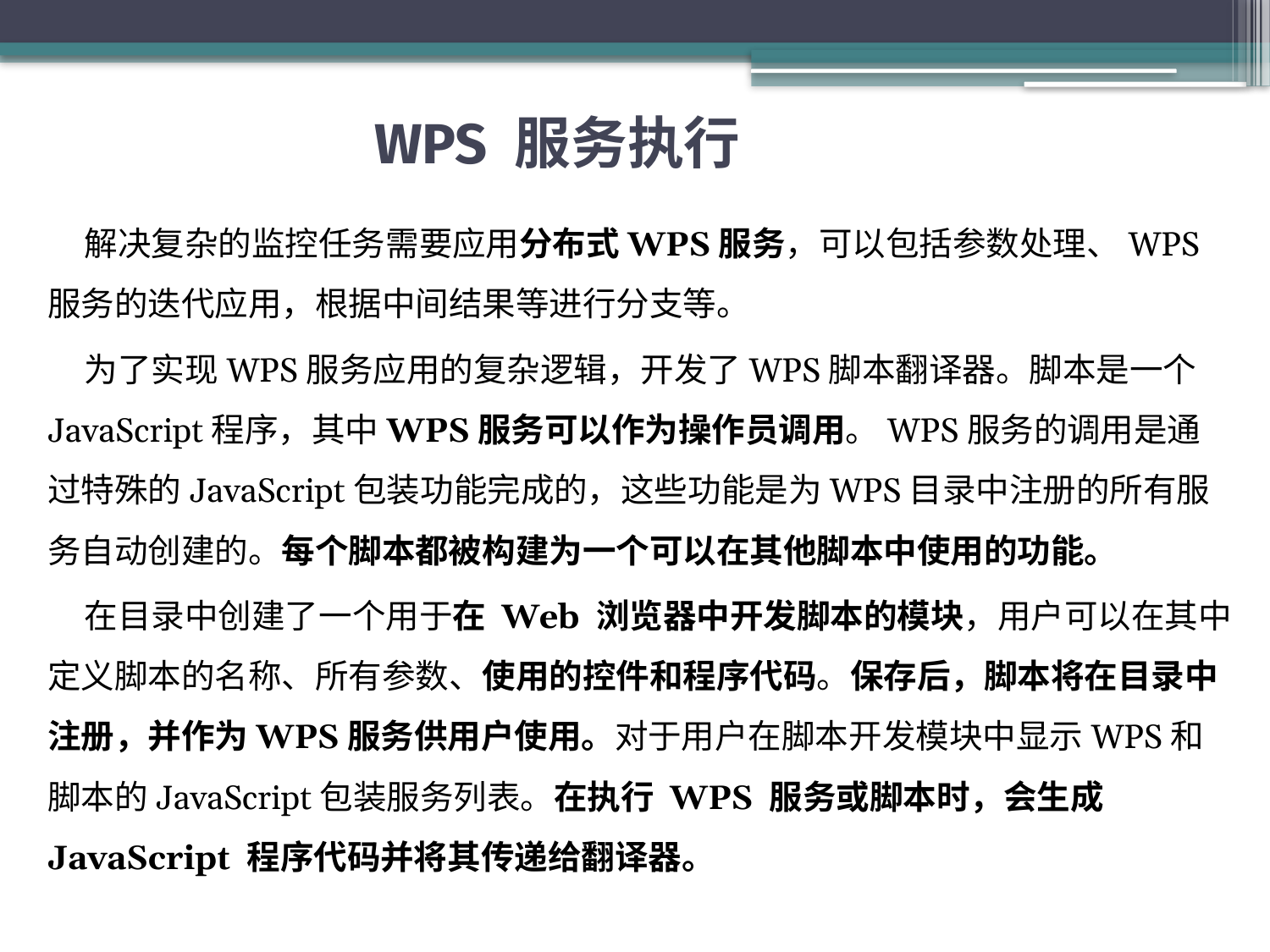

# WPS 服务执行
解决复杂的监控任务需要应用分布式WPS服务，可以包括参数处理、WPS服务的迭代应用，根据中间结果等进行分支等。
为了实现WPS服务应用的复杂逻辑，开发了WPS脚本翻译器。脚本是一个JavaScript程序，其中WPS服务可以作为操作员调用。WPS服务的调用是通过特殊的JavaScript包装功能完成的，这些功能是为WPS目录中注册的所有服务自动创建的。每个脚本都被构建为一个可以在其他脚本中使用的功能。
在目录中创建了一个用于在 Web 浏览器中开发脚本的模块，用户可以在其中定义脚本的名称、所有参数、使用的控件和程序代码。保存后，脚本将在目录中注册，并作为WPS服务供用户使用。对于用户在脚本开发模块中显示WPS和脚本的JavaScript包装服务列表。在执行 WPS 服务或脚本时，会生成 JavaScript 程序代码并将其传递给翻译器。